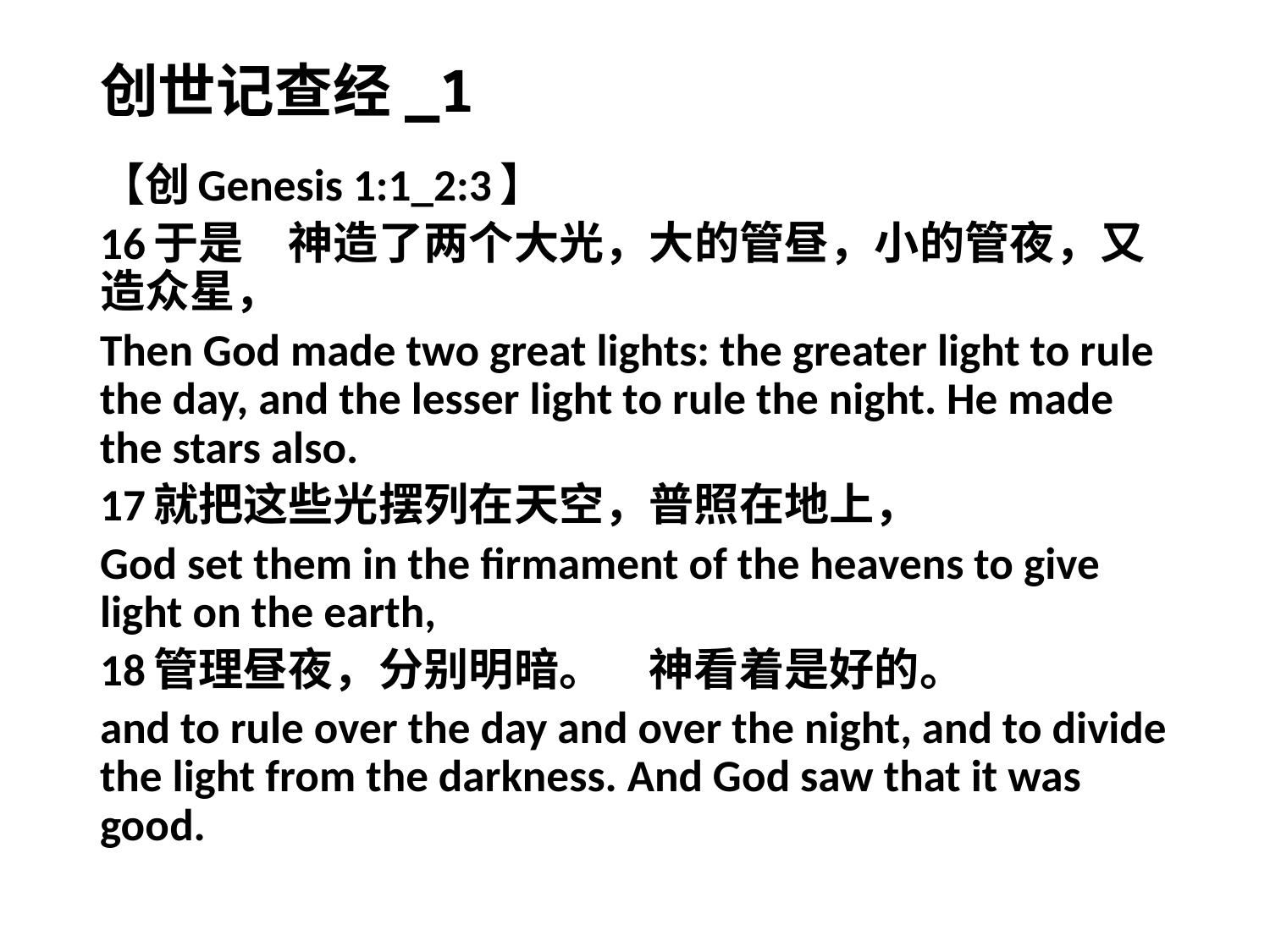

# 创世记查经_1
【创Genesis 1:1_2:3】
16于是　神造了两个大光，大的管昼，小的管夜，又造众星，
Then God made two great lights: the greater light to rule the day, and the lesser light to rule the night. He made the stars also.
17就把这些光摆列在天空，普照在地上，
God set them in the firmament of the heavens to give light on the earth,
18管理昼夜，分别明暗。　神看着是好的。
and to rule over the day and over the night, and to divide the light from the darkness. And God saw that it was good.